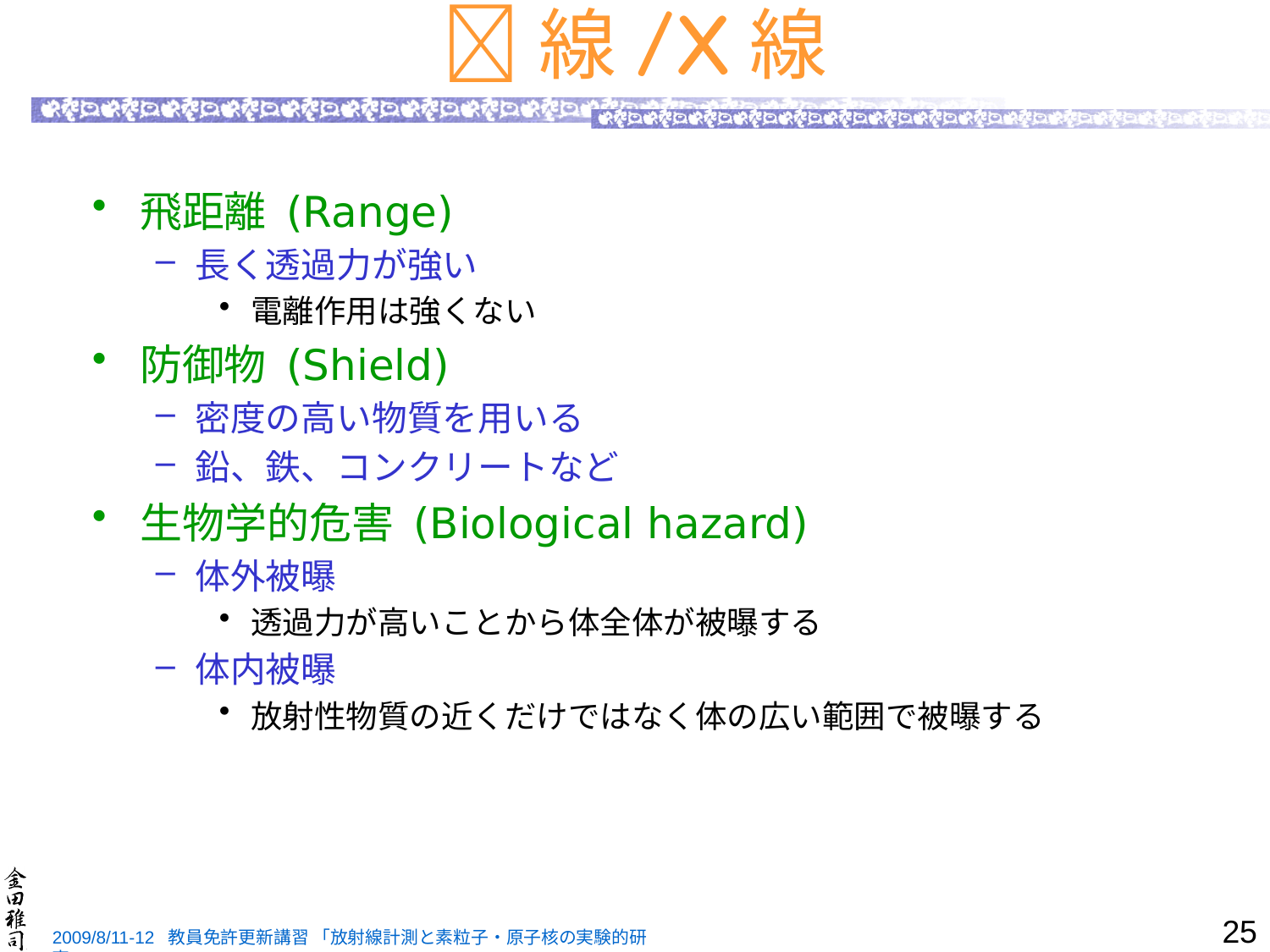

# γ線/X線
飛距離 (Range)
長く透過力が強い
電離作用は強くない
防御物 (Shield)
密度の高い物質を用いる
鉛、鉄、コンクリートなど
生物学的危害 (Biological hazard)
体外被曝
透過力が高いことから体全体が被曝する
体内被曝
放射性物質の近くだけではなく体の広い範囲で被曝する

25
2009/8/11-12  教員免許更新講習 「放射線計測と素粒子・原子核の実験的研究」